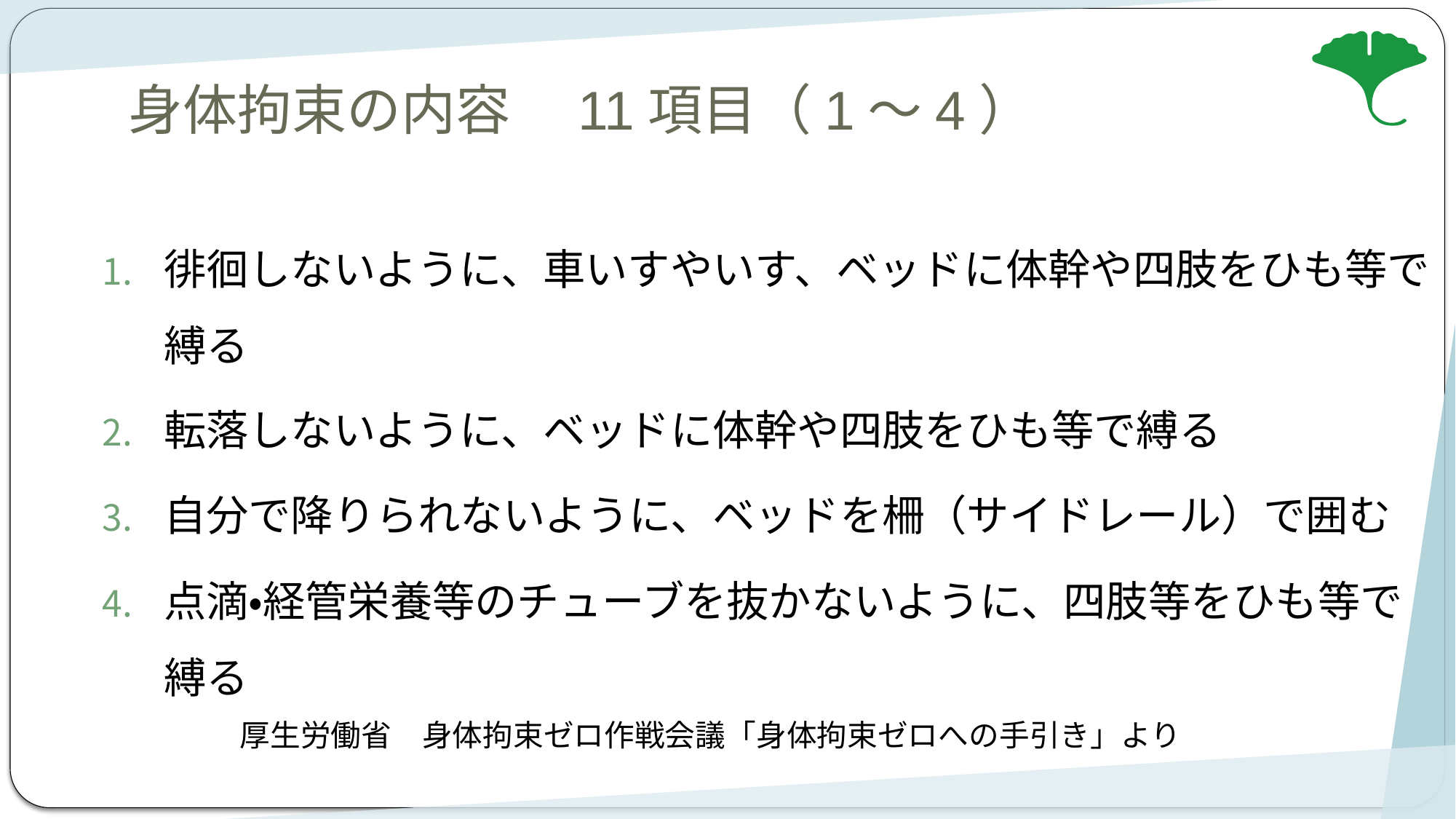

# 身体拘束の内容　11項目（1～4）

徘徊しないように、車いすやいす、ベッドに体幹や四肢をひも等で縛る
転落しないように、ベッドに体幹や四肢をひも等で縛る
自分で降りられないように、ベッドを柵（サイドレール）で囲む
点滴・経管栄養等のチューブを抜かないように、四肢等をひも等で縛る
厚生労働省　身体拘束ゼロ作戦会議「身体拘束ゼロへの手引き」より